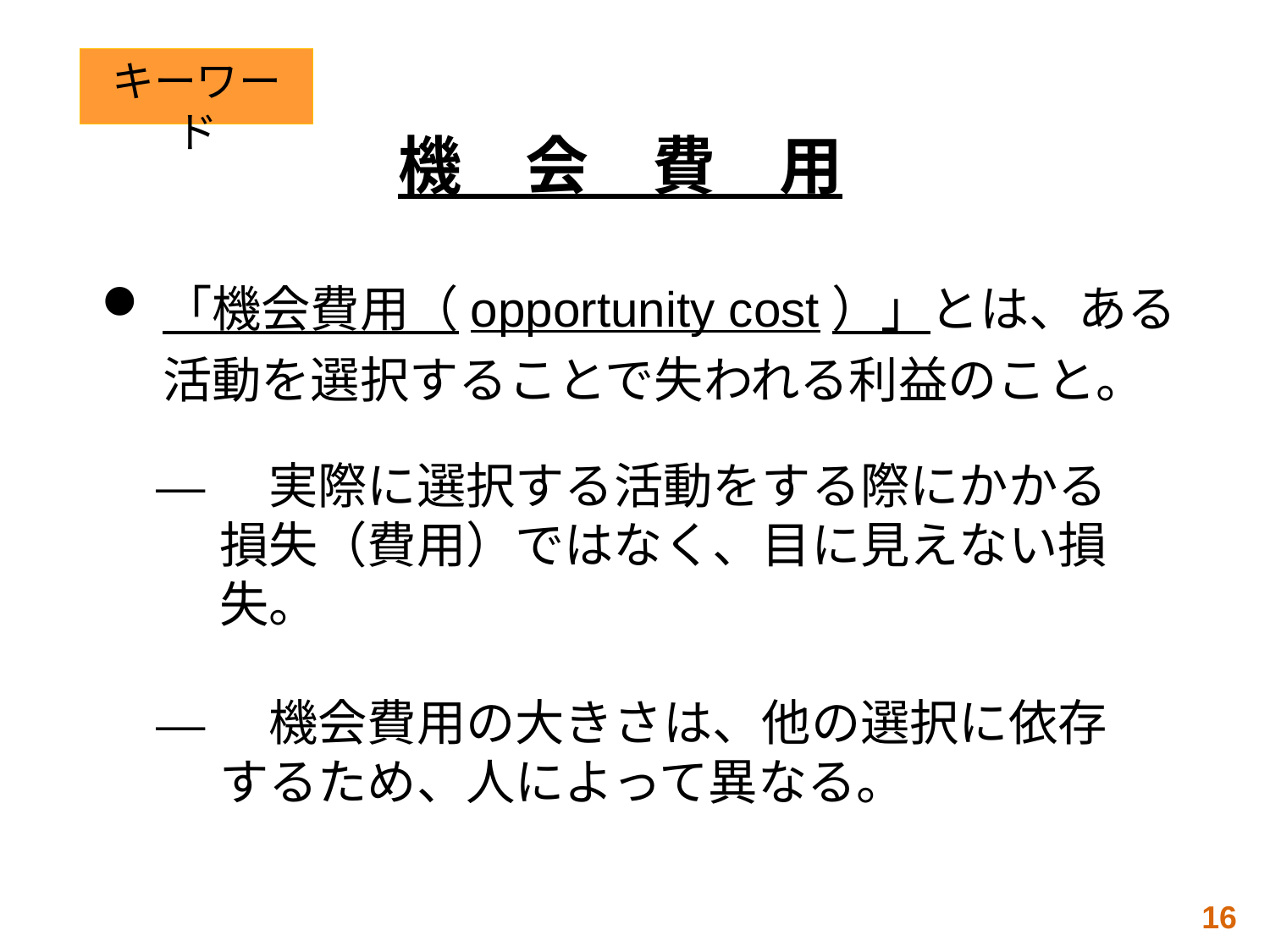

キーワード
機　会　費　用
「機会費用（opportunity cost）」とは、ある活動を選択することで失われる利益のこと。

　実際に選択する活動をする際にかかる損失（費用）ではなく、目に見えない損失。

　機会費用の大きさは、他の選択に依存するため、人によって異なる。

16